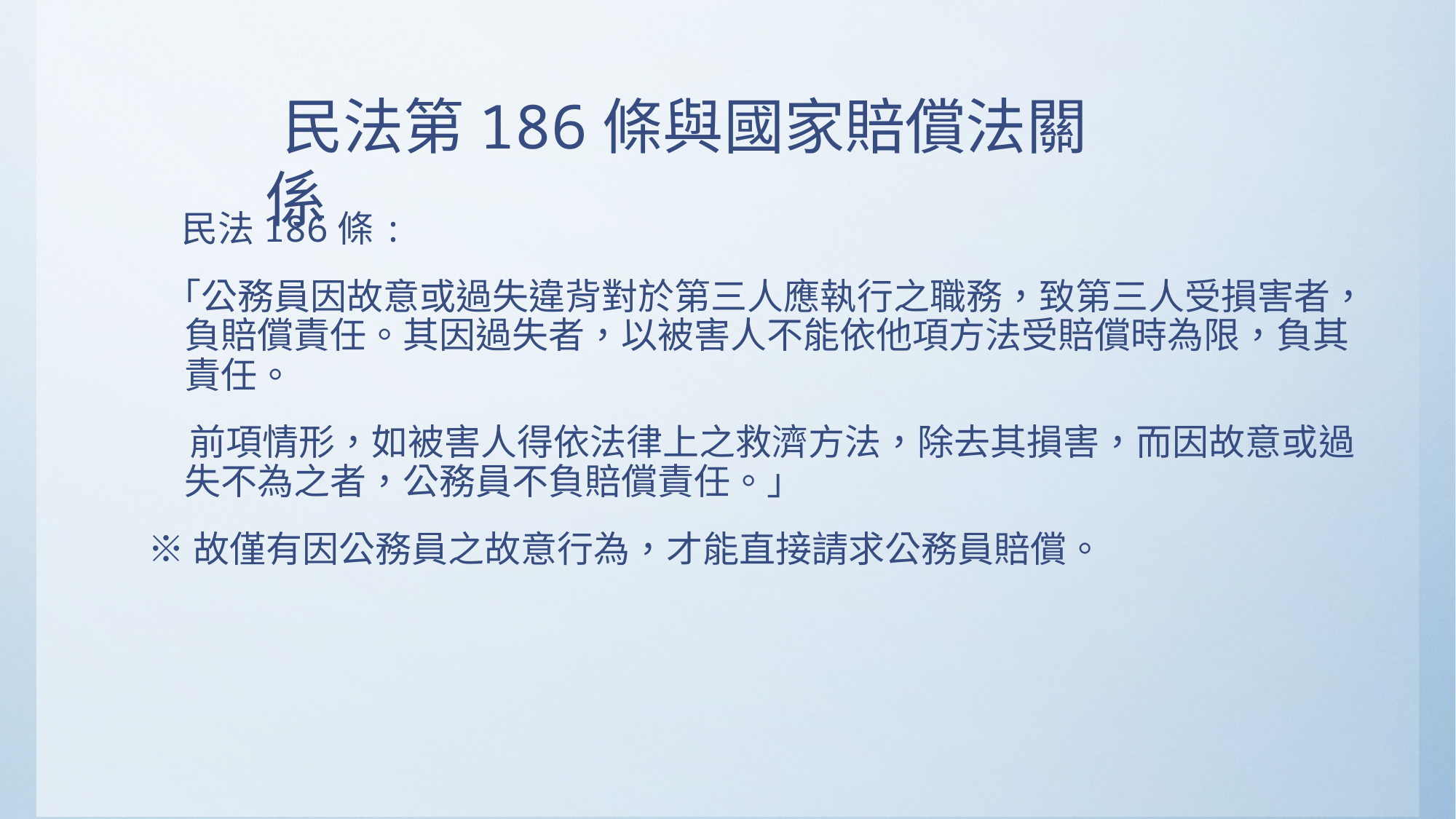

民法第186條與國家賠償法關係

   民法186條:
 「公務員因故意或過失違背對於第三人應執行之職務，致第三人受損害者，負賠償責任。其因過失者，以被害人不能依他項方法受賠償時為限，負其責任。
    前項情形，如被害人得依法律上之救濟方法，除去其損害，而因故意或過失不為之者，公務員不負賠償責任。」
※故僅有因公務員之故意行為，才能直接請求公務員賠償。